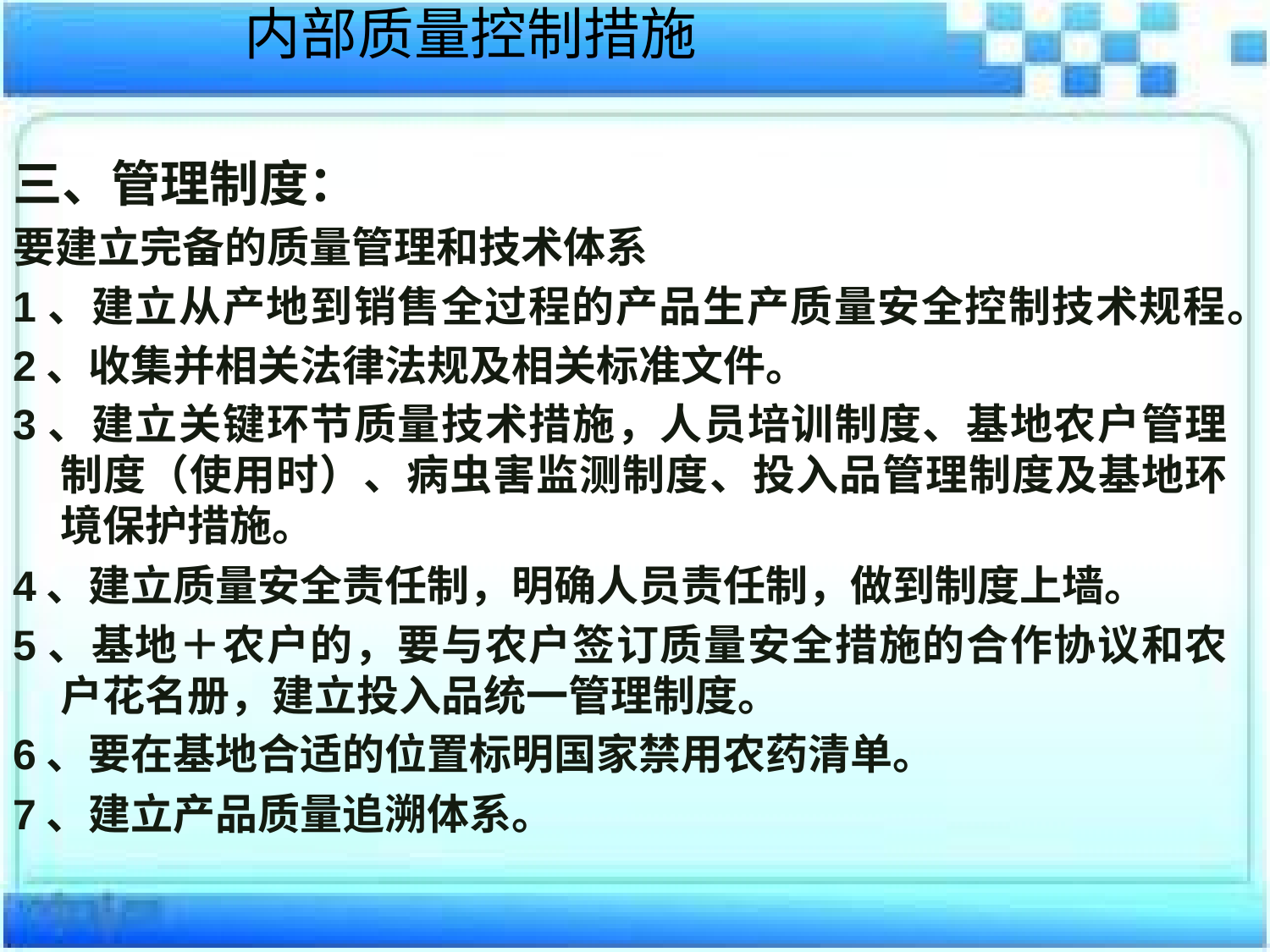

内部质量控制措施
三、管理制度：
要建立完备的质量管理和技术体系
1、建立从产地到销售全过程的产品生产质量安全控制技术规程。
2、收集并相关法律法规及相关标准文件。
3、建立关键环节质量技术措施，人员培训制度、基地农户管理制度（使用时）、病虫害监测制度、投入品管理制度及基地环境保护措施。
4、建立质量安全责任制，明确人员责任制，做到制度上墙。
5、基地＋农户的，要与农户签订质量安全措施的合作协议和农户花名册，建立投入品统一管理制度。
6、要在基地合适的位置标明国家禁用农药清单。
7、建立产品质量追溯体系。